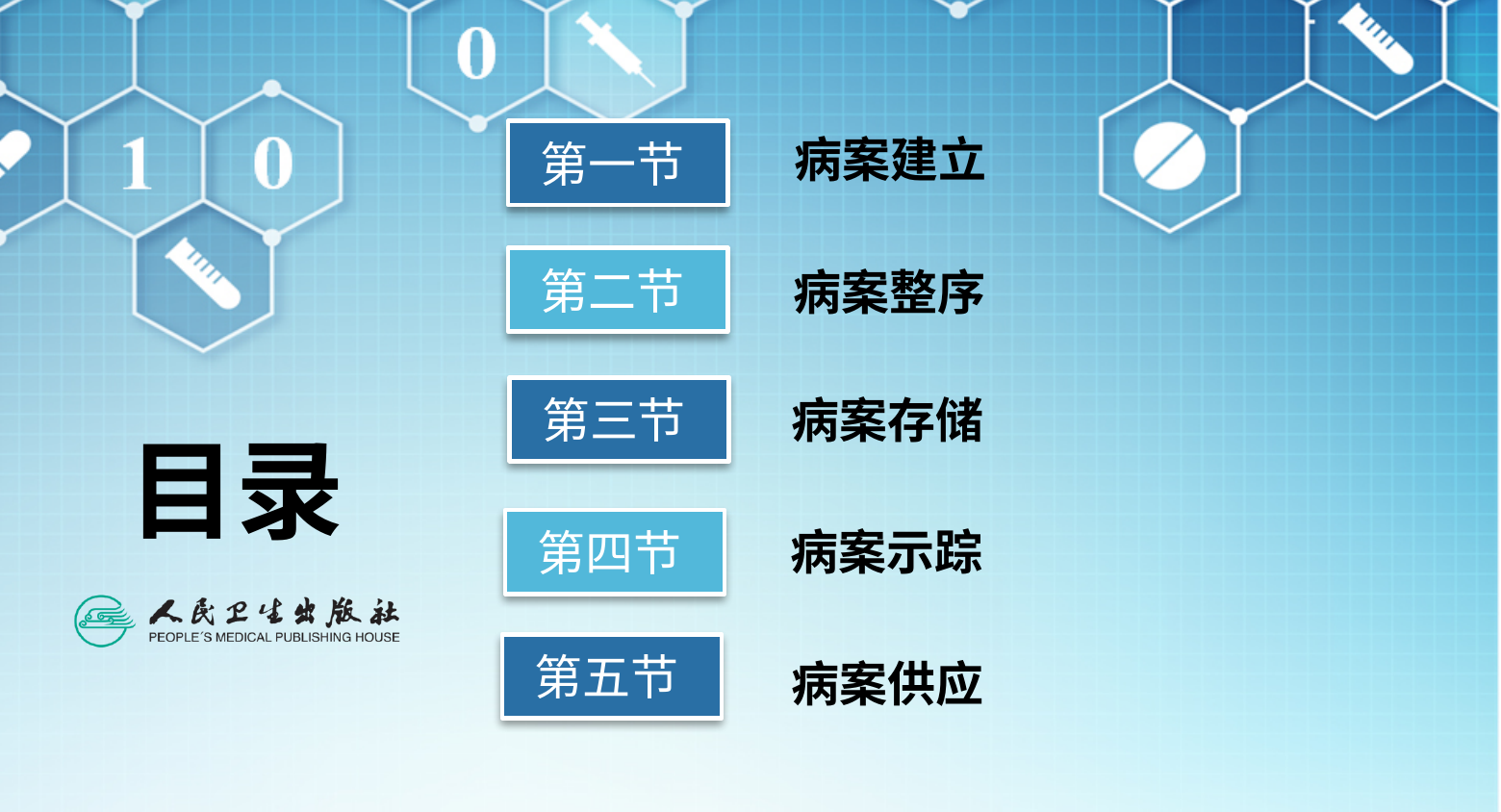

第一节
病案建立
第二节
病案整序
第三节
病案存储
第四节
病案示踪
第五节
病案供应